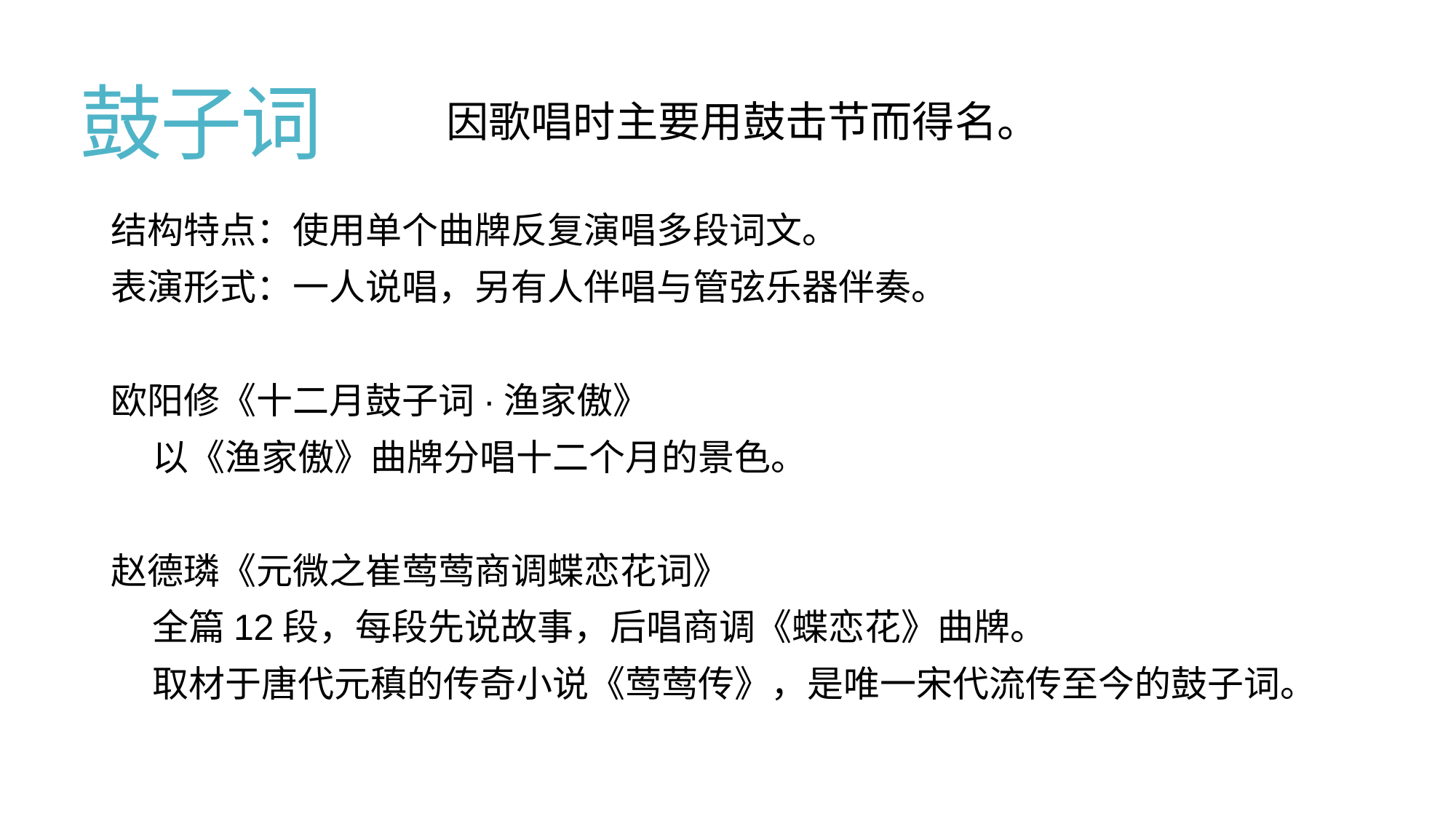

# 鼓子词
因歌唱时主要用鼓击节而得名。

结构特点：使用单个曲牌反复演唱多段词文。
表演形式：一人说唱，另有人伴唱与管弦乐器伴奏。

欧阳修《十二月鼓子词·渔家傲》
    以《渔家傲》曲牌分唱十二个月的景色。

赵德璘《元微之崔莺莺商调蝶恋花词》
    全篇12段，每段先说故事，后唱商调《蝶恋花》曲牌。
    取材于唐代元稹的传奇小说《莺莺传》，是唯一宋代流传至今的鼓子词。